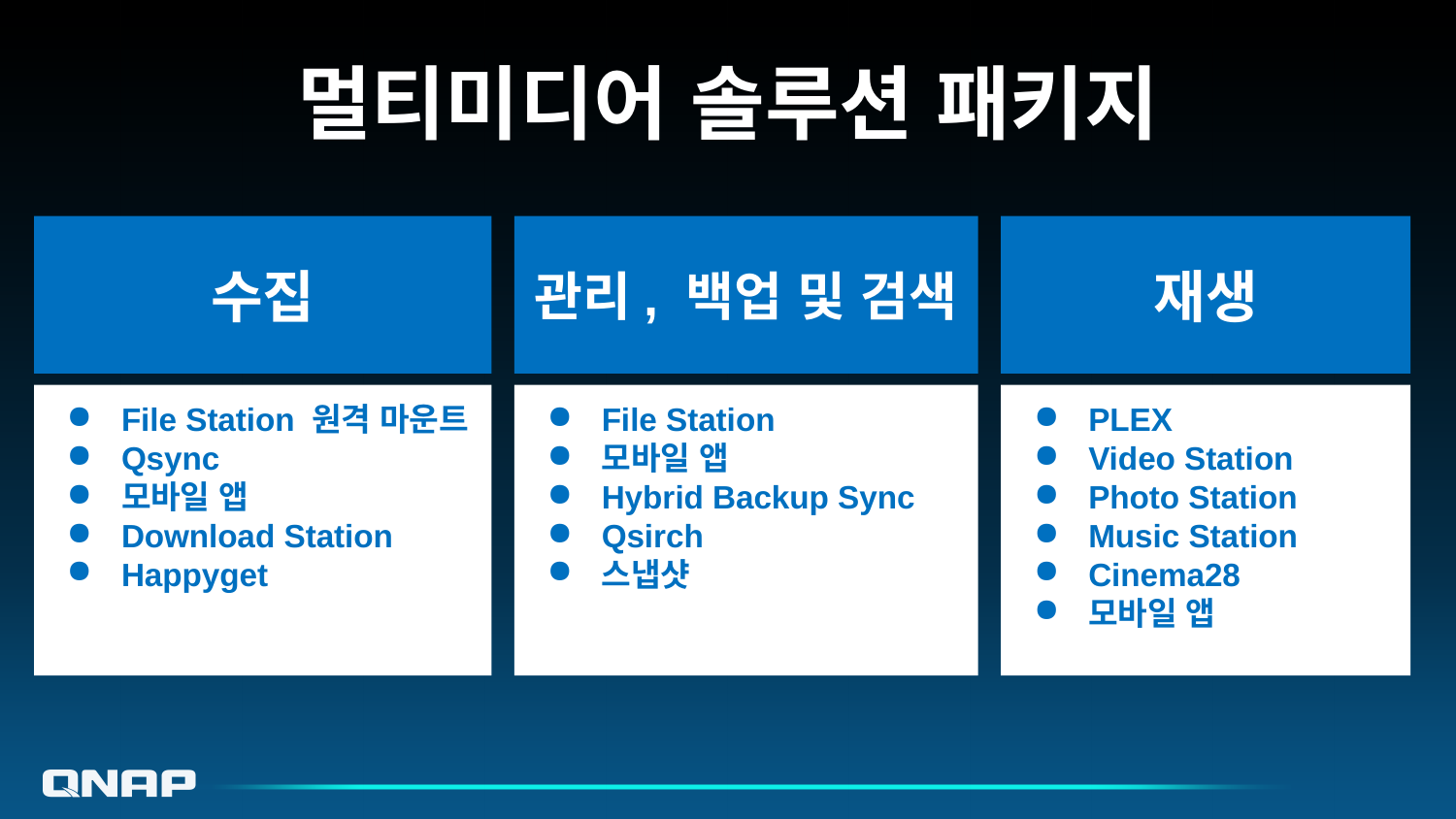

# 멀티미디어 솔루션 패키지
수집
관리, 백업 및 검색
재생
File Station 원격 마운트
Qsync
모바일 앱
Download Station
Happyget
File Station
모바일 앱
Hybrid Backup Sync
Qsirch
스냅샷

PLEX
Video Station
Photo Station
Music Station
Cinema28
모바일 앱